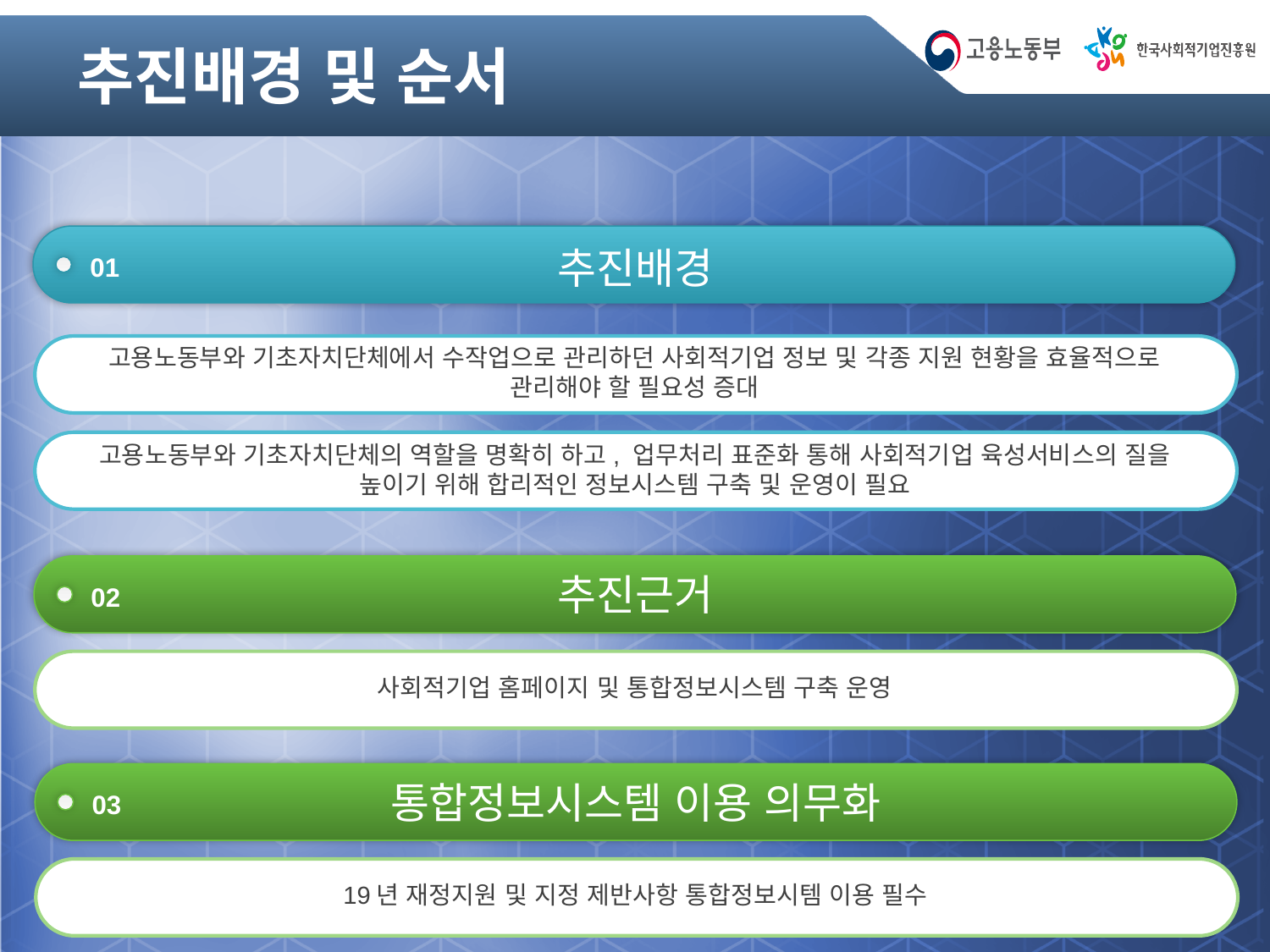

# 추진배경 및 순서

추진배경
01

고용노동부와 기초자치단체에서 수작업으로 관리하던 사회적기업 정보 및 각종 지원 현황을 효율적으로 관리해야 할 필요성 증대

고용노동부와 기초자치단체의 역할을 명확히 하고, 업무처리 표준화 통해 사회적기업 육성서비스의 질을 높이기 위해 합리적인 정보시스템 구축 및 운영이 필요

추진근거
02

사회적기업 홈페이지 및 통합정보시스템 구축 운영

통합정보시스템 이용 의무화
03

19년 재정지원 및 지정 제반사항 통합정보시템 이용 필수